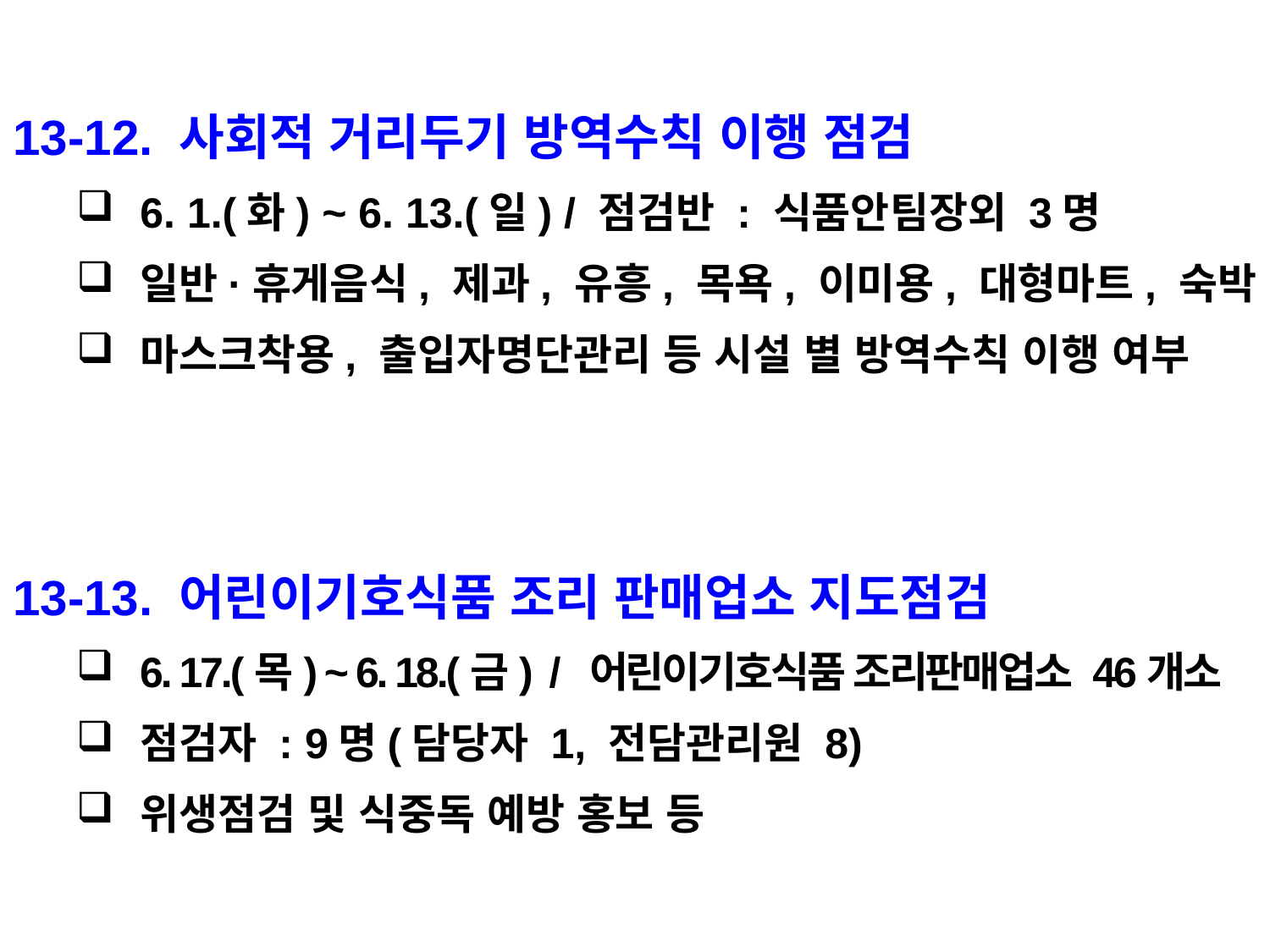

13-12. 사회적 거리두기 방역수칙 이행 점검
6. 1.(화) ~ 6. 13.(일) / 점검반 : 식품안팀장외 3명
일반·휴게음식, 제과, 유흥, 목욕, 이미용, 대형마트, 숙박
마스크착용, 출입자명단관리 등 시설 별 방역수칙 이행 여부
13-13. 어린이기호식품 조리 판매업소 지도점검
6. 17.(목) ~ 6. 18.(금)  /  어린이기호식품 조리판매업소 46개소
점검자 : 9명(담당자 1, 전담관리원 8)
위생점검 및 식중독 예방 홍보 등